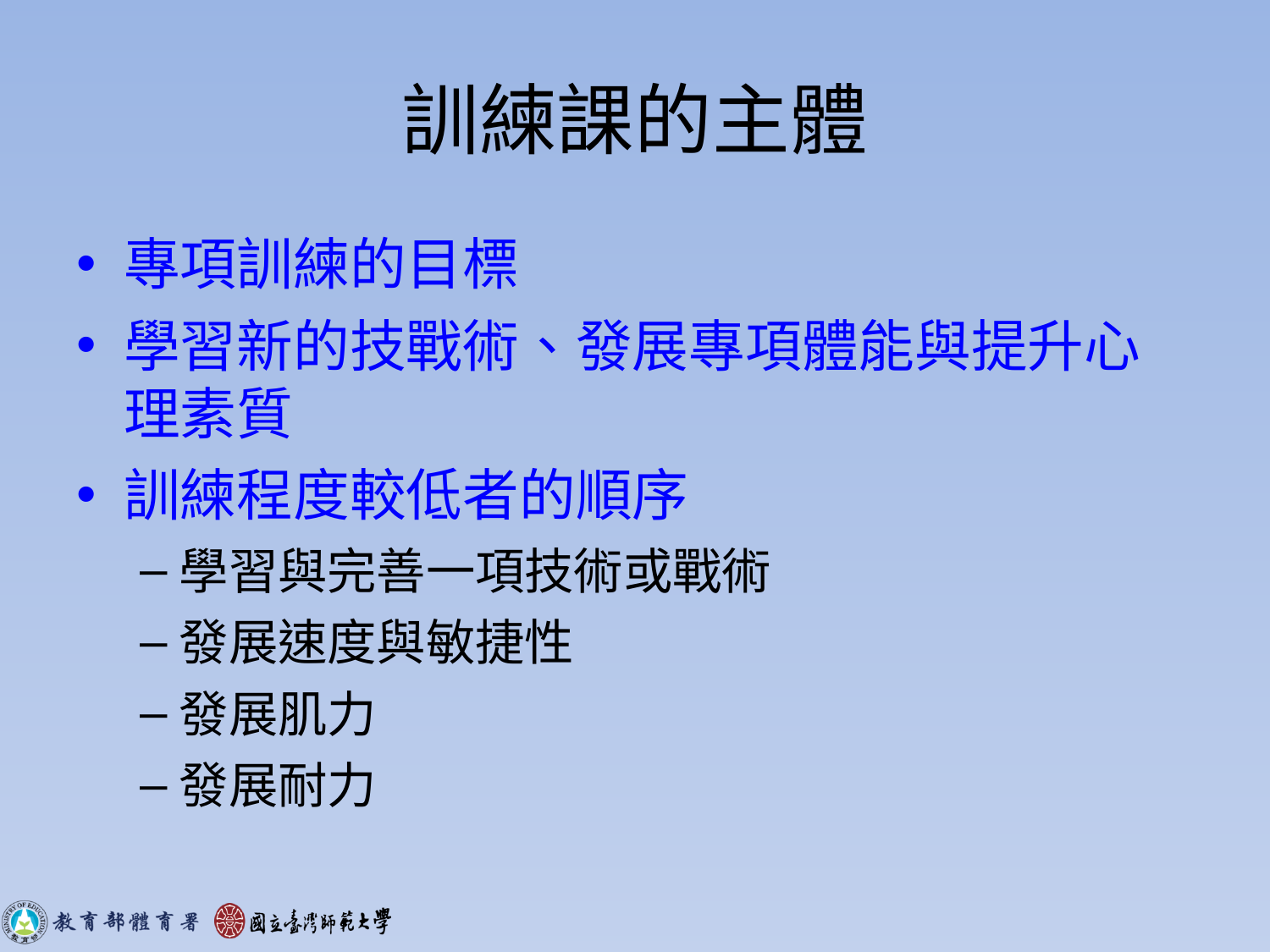

# 訓練課的主體
專項訓練的目標
學習新的技戰術、發展專項體能與提升心理素質
訓練程度較低者的順序
學習與完善一項技術或戰術
發展速度與敏捷性
發展肌力
發展耐力